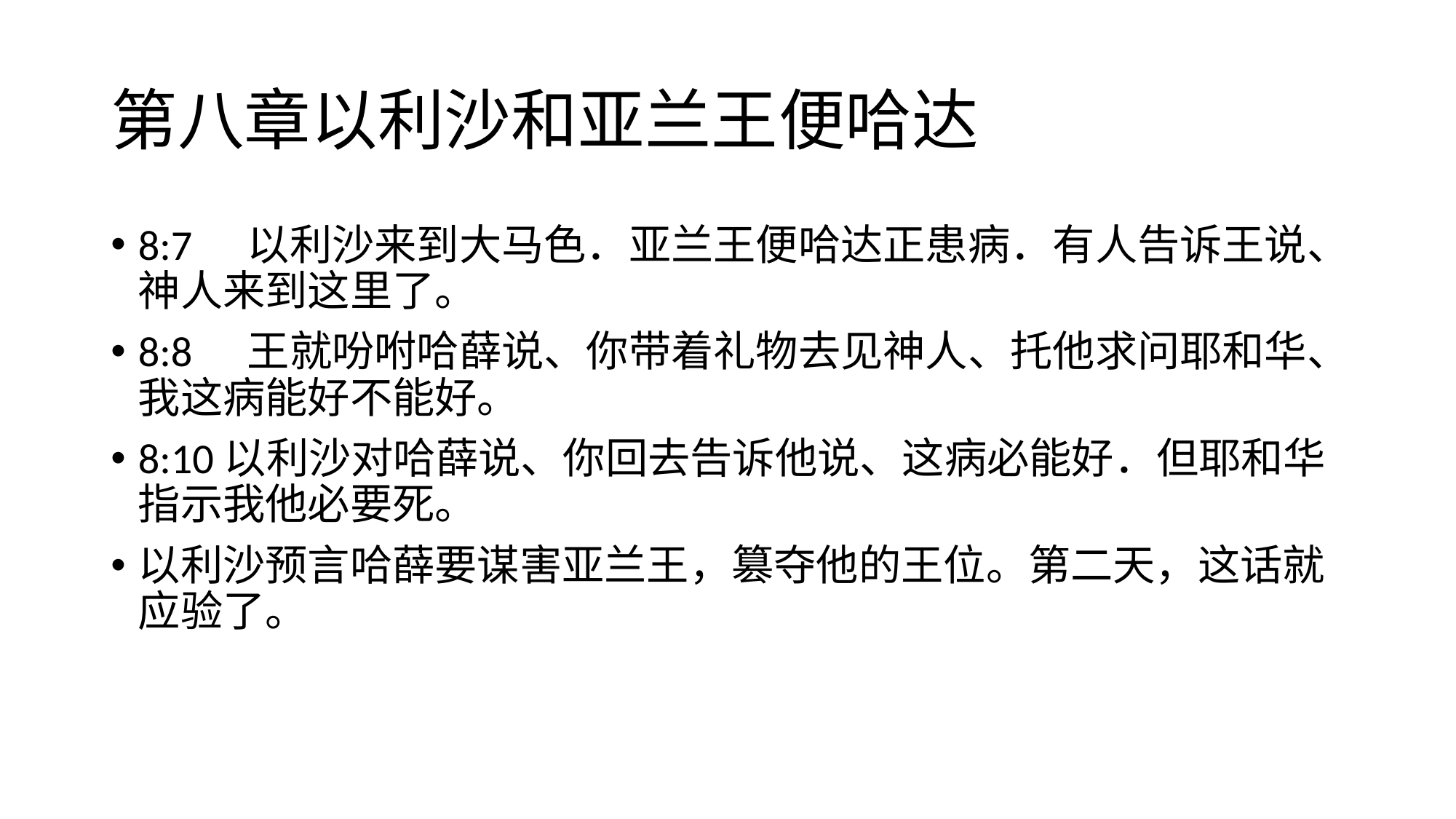

# 第八章以利沙和亚兰王便哈达
8:7	以利沙来到大马色．亚兰王便哈达正患病．有人告诉王说、神人来到这里了。
8:8	王就吩咐哈薛说、你带着礼物去见神人、托他求问耶和华、我这病能好不能好。
8:10以利沙对哈薛说、你回去告诉他说、这病必能好．但耶和华指示我他必要死。
以利沙预言哈薛要谋害亚兰王，篡夺他的王位。第二天，这话就应验了。